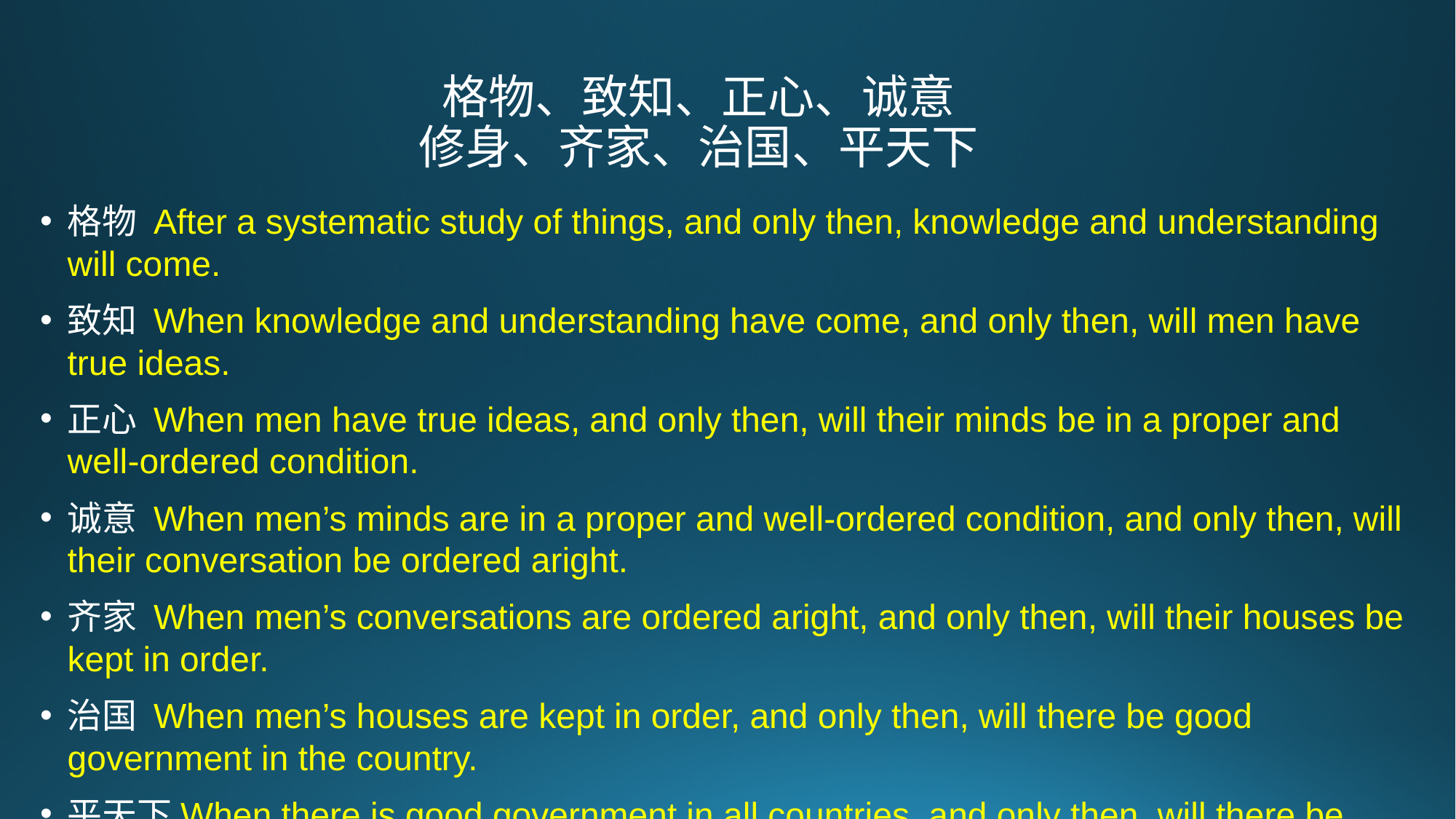

# 格物、致知、正心、诚意 修身、齐家、治国、平天下
格物 After a systematic study of things, and only then, knowledge and understanding will come.
致知 When knowledge and understanding have come, and only then, will men have true ideas.
正心 When men have true ideas, and only then, will their minds be in a proper and well-ordered condition.
诚意 When men’s minds are in a proper and well-ordered condition, and only then, will their conversation be ordered aright.
齐家 When men’s conversations are ordered aright, and only then, will their houses be kept in order.
治国 When men’s houses are kept in order, and only then, will there be good government in the country.
平天下When there is good government in all countries, and only then, will there be peace and order in the world.